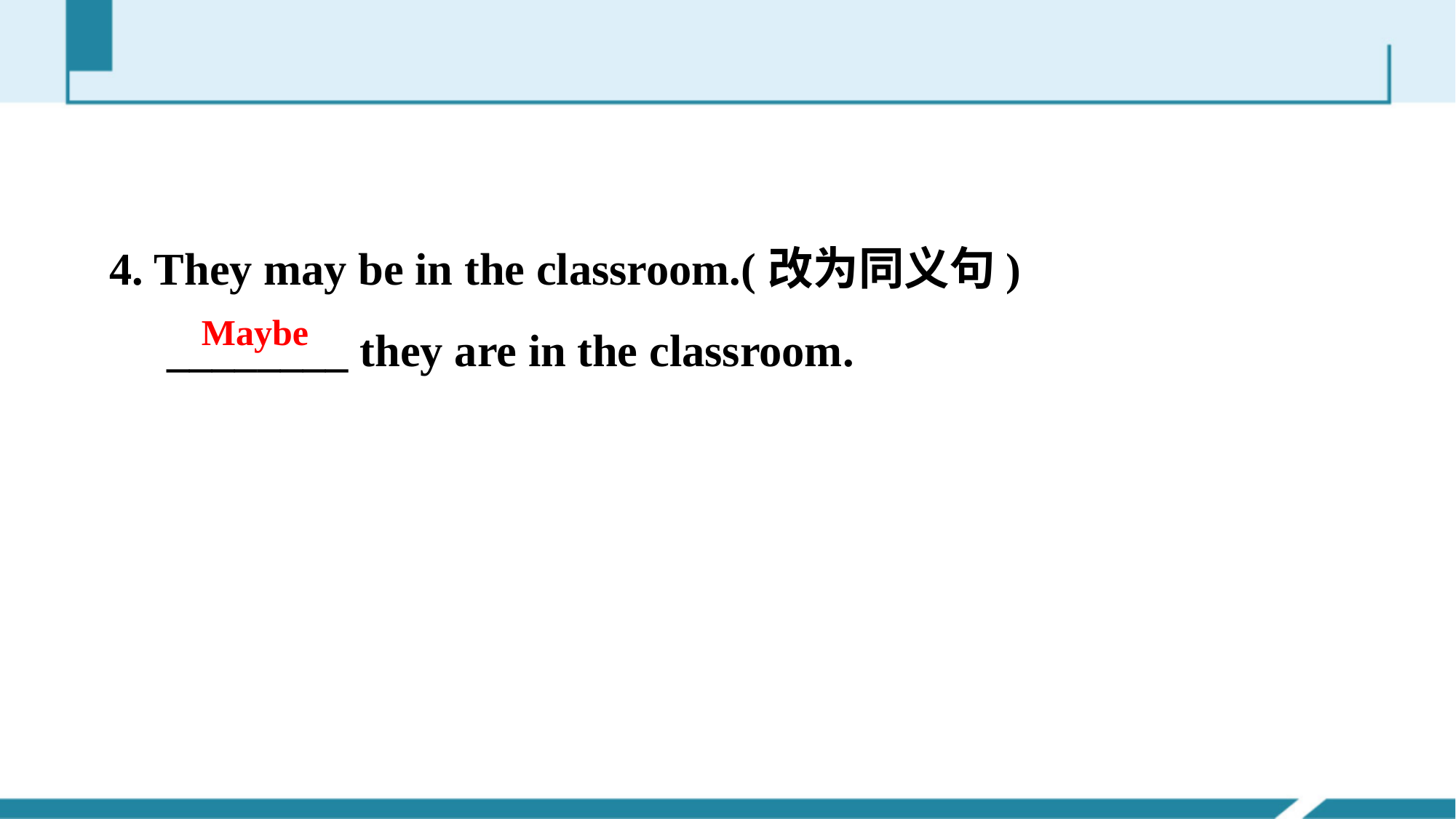

4. They may be in the classroom.(改为同义句)
     ________ they are in the classroom.

Maybe